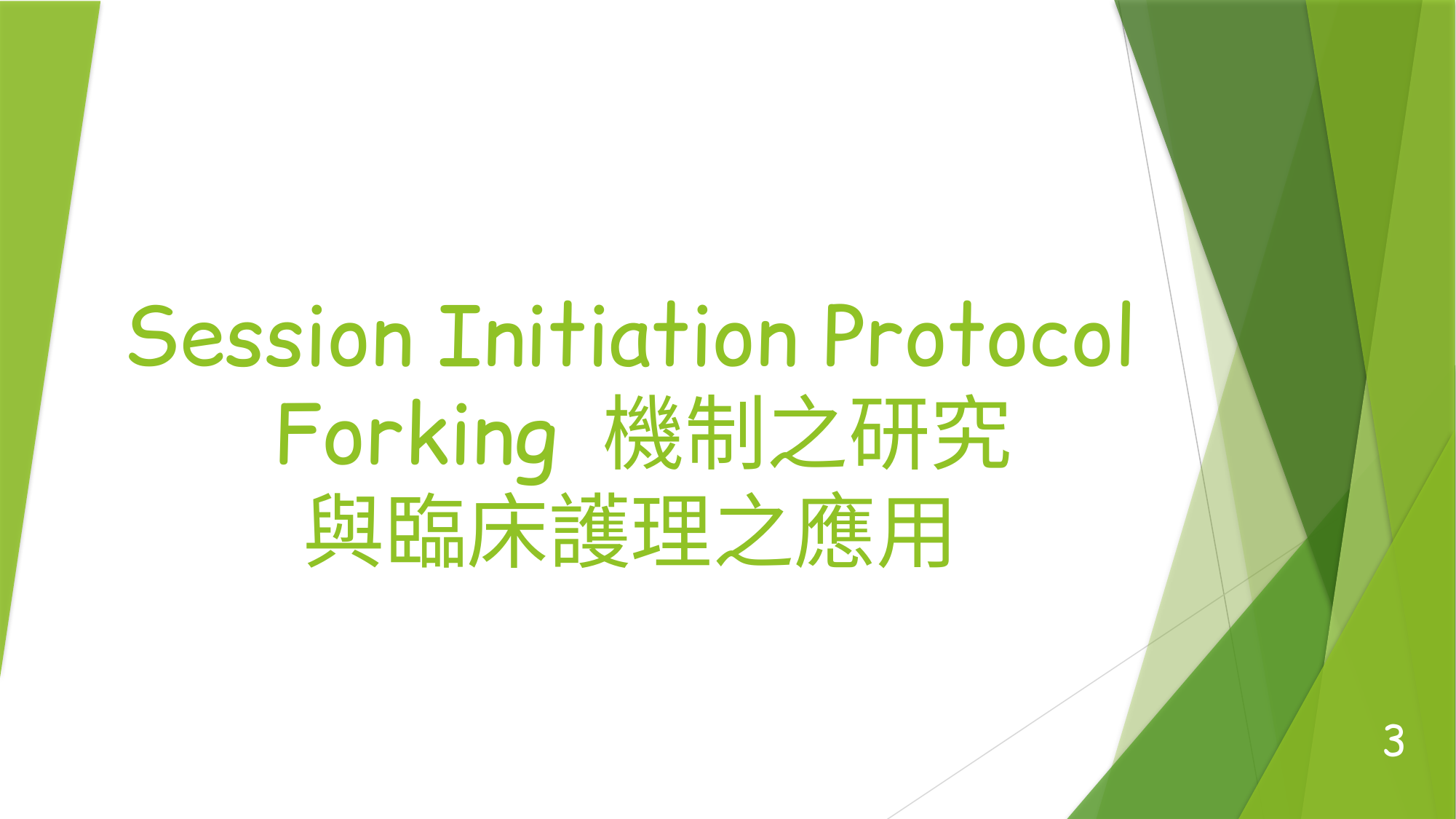

# Session Initiation Protocol Forking 機制之研究 與臨床護理之應用
3